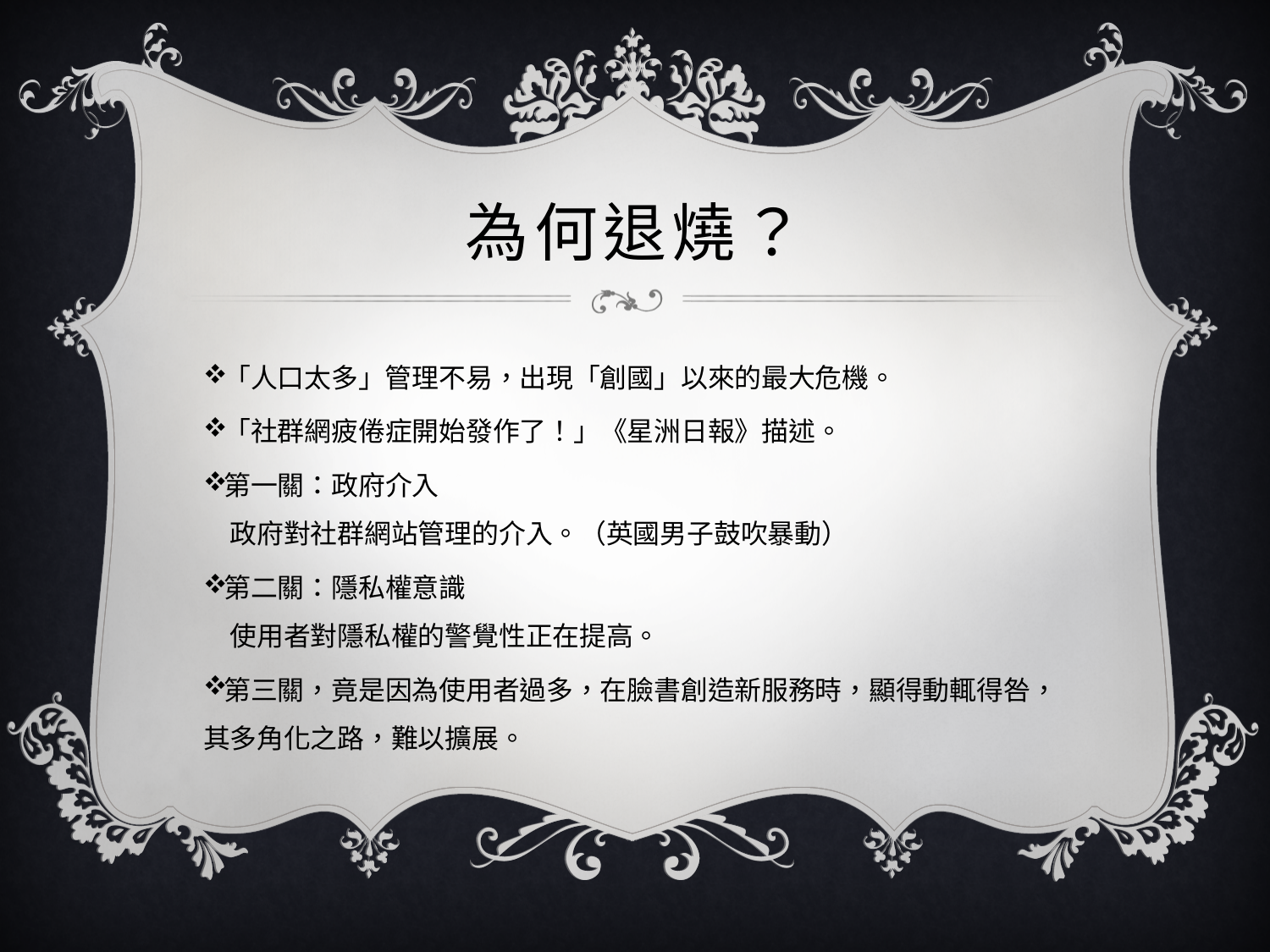

# 為何退燒？
「人口太多」管理不易，出現「創國」以來的最大危機。
「社群網疲倦症開始發作了！」《星洲日報》描述。
第一關：政府介入
　政府對社群網站管理的介入。（英國男子鼓吹暴動）
第二關：隱私權意識
　使用者對隱私權的警覺性正在提高。
第三關，竟是因為使用者過多，在臉書創造新服務時，顯得動輒得咎，其多角化之路，難以擴展。